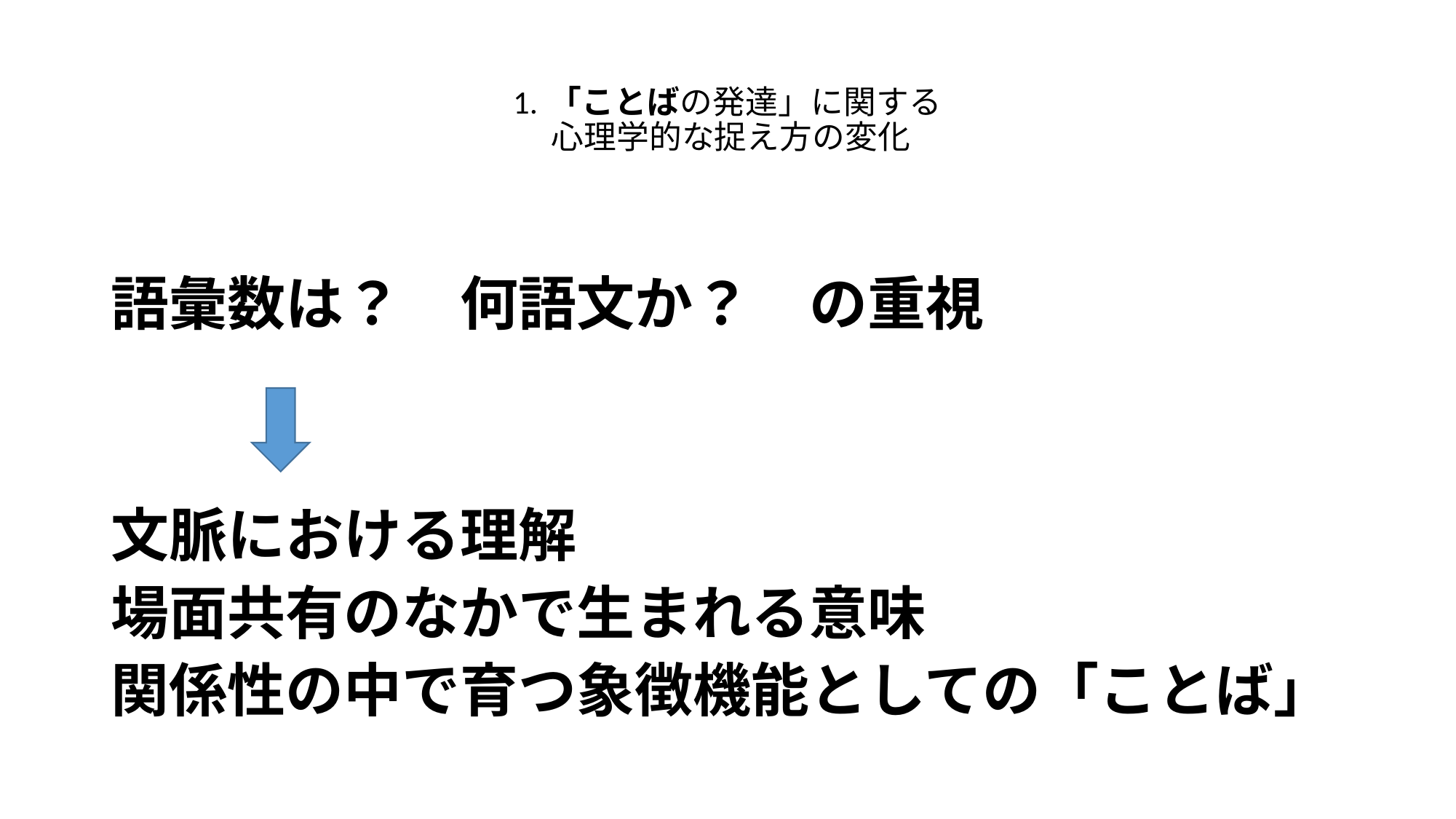

# 1. 「ことばの発達」に関する 心理学的な捉え方の変化
語彙数は？　何語文か？　の重視

文脈における理解
場面共有のなかで生まれる意味
関係性の中で育つ象徴機能としての「ことば」